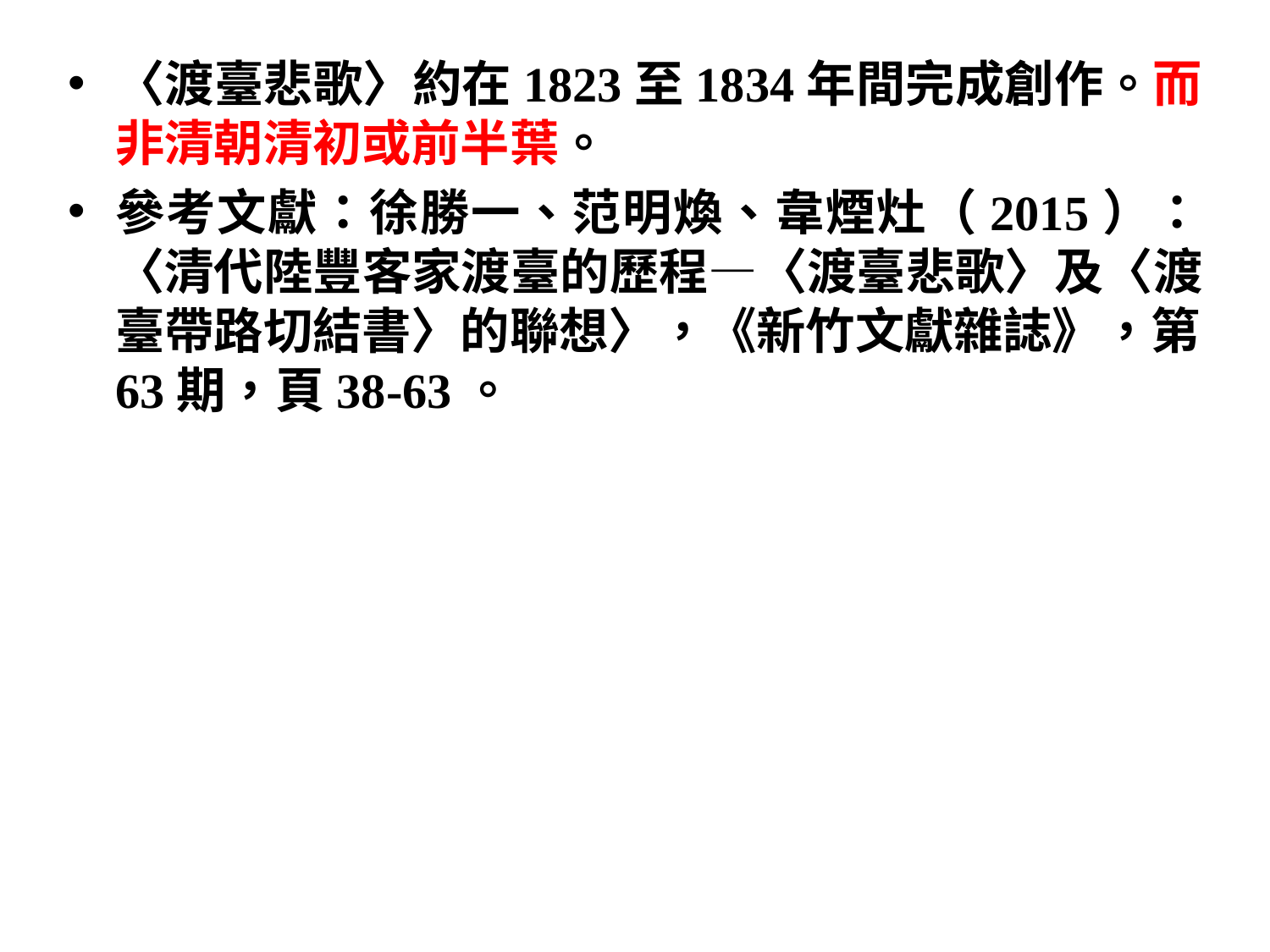

〈渡臺悲歌〉約在1823至1834年間完成創作。而非清朝清初或前半葉。
參考文獻：徐勝一、范明煥、韋煙灶（2015）：〈清代陸豐客家渡臺的歷程—〈渡臺悲歌〉及〈渡臺帶路切結書〉的聯想〉，《新竹文獻雜誌》，第63期，頁38-63。